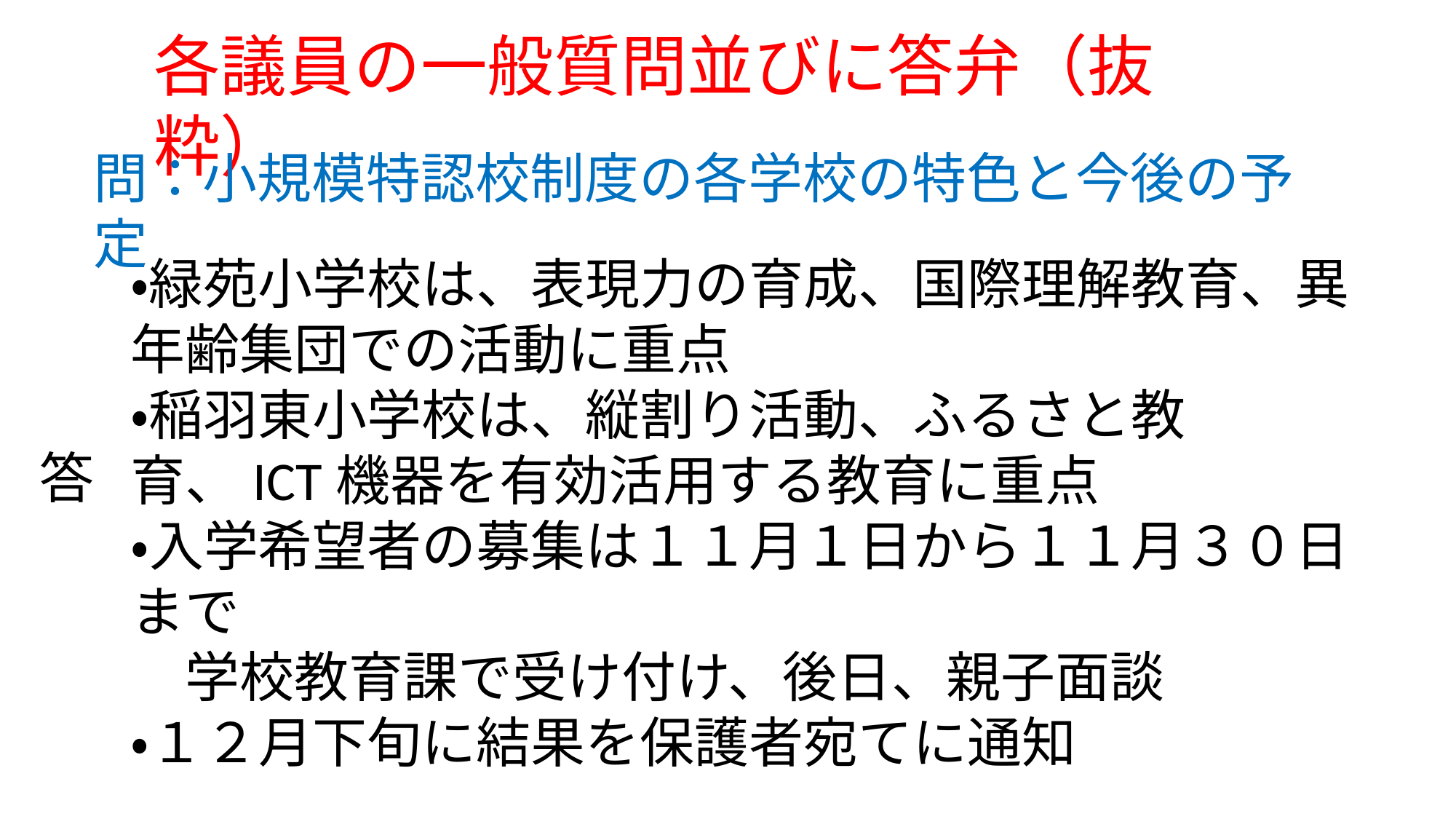

各議員の一般質問並びに答弁（抜粋）
問：小規模特認校制度の各学校の特色と今後の予定
・緑苑小学校は、表現力の育成、国際理解教育、異年齢集団での活動に重点
・稲羽東小学校は、縦割り活動、ふるさと教育、ICT機器を有効活用する教育に重点
・入学希望者の募集は１１月１日から１１月３０日まで
　学校教育課で受け付け、後日、親子面談
・１２月下旬に結果を保護者宛てに通知
答